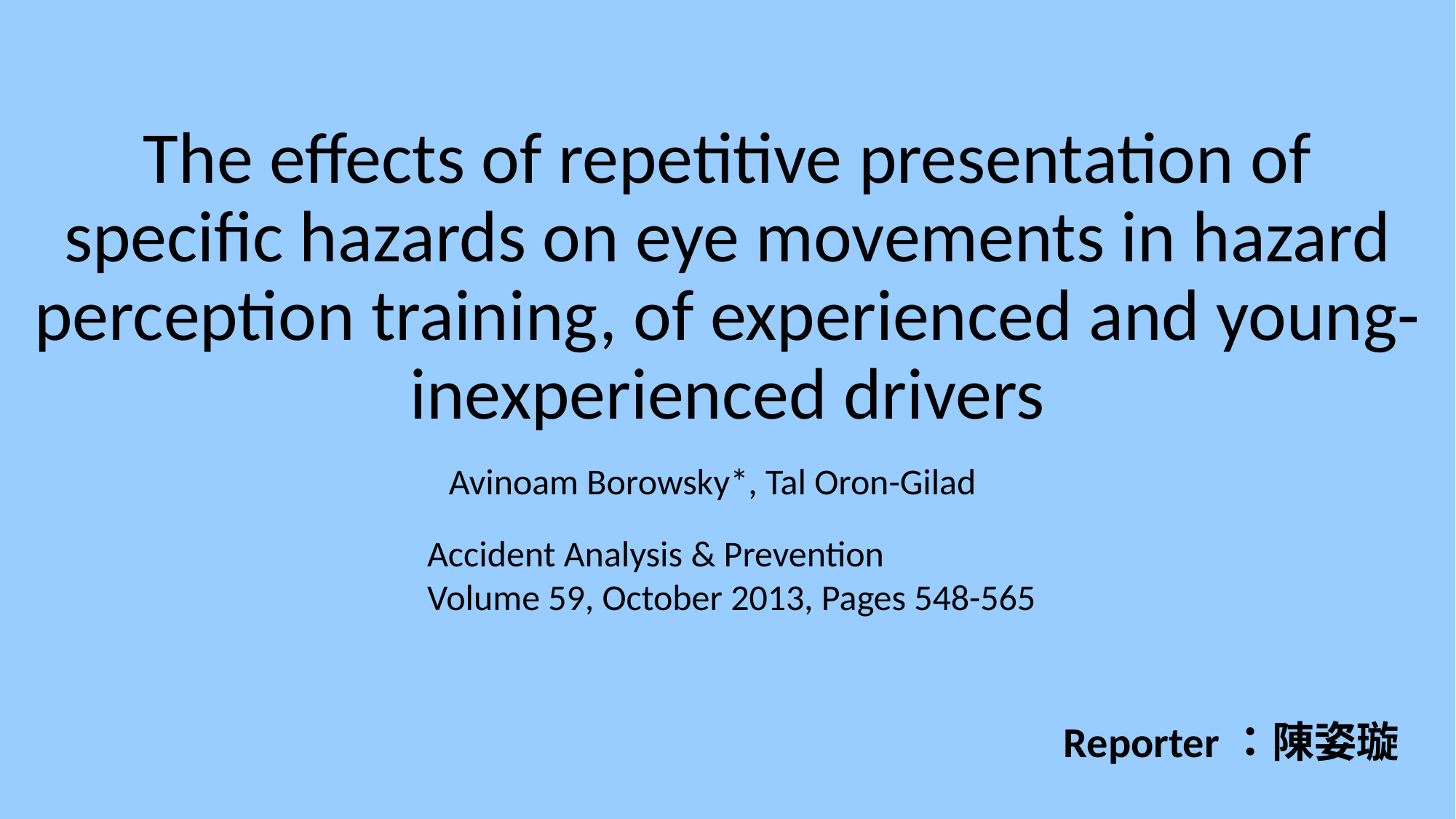

# The effects of repetitive presentation of specific hazards on eye movements in hazard perception training, of experienced and young-inexperienced drivers
Avinoam Borowsky*, Tal Oron-Gilad
Accident Analysis & Prevention
Volume 59, October 2013, Pages 548-565
Reporter：陳姿璇